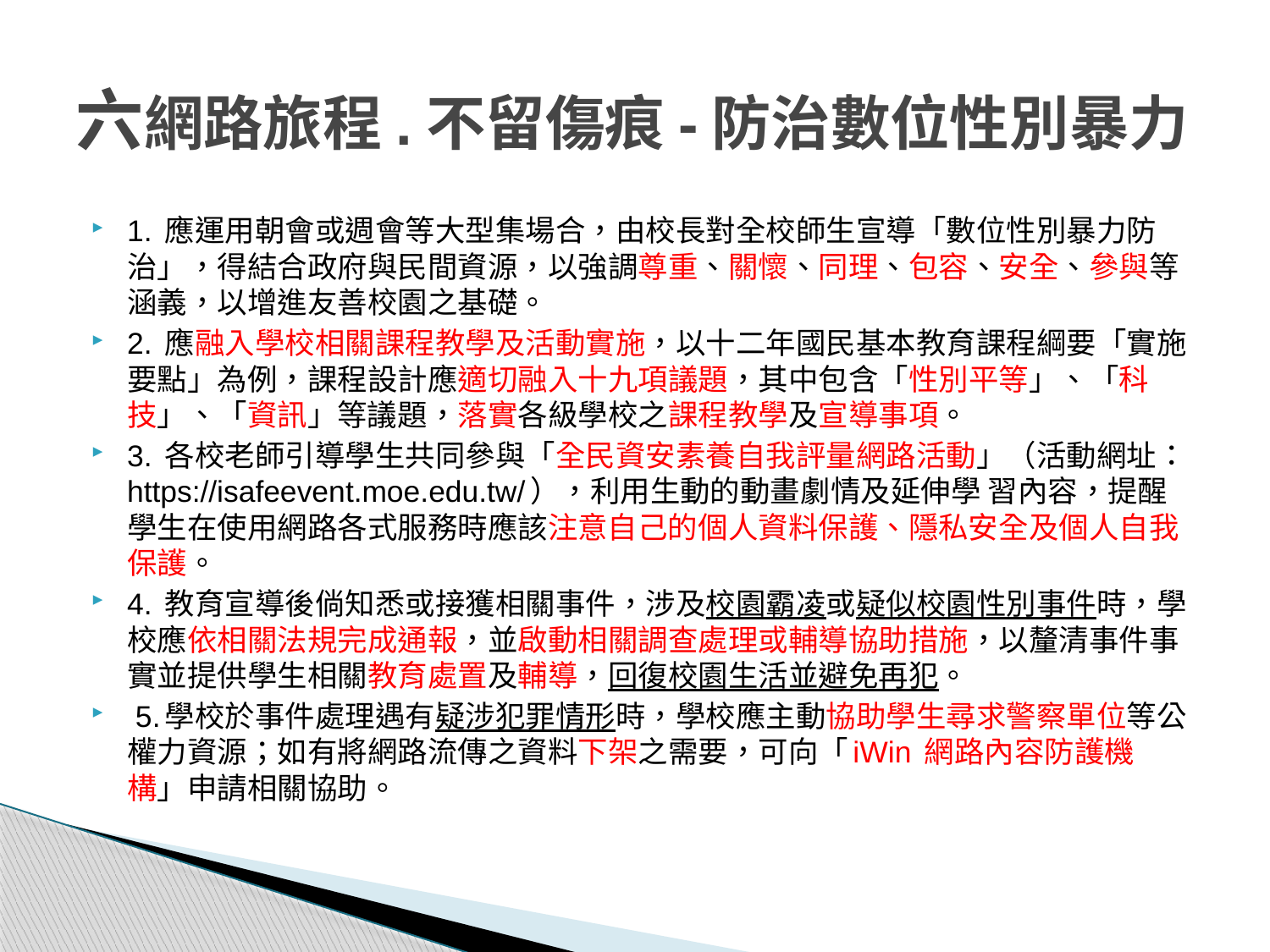

# 六網路旅程.不留傷痕-防治數位性別暴力
1. 應運用朝會或週會等大型集場合，由校長對全校師生宣導「數位性別暴力防治」，得結合政府與民間資源，以強調尊重、關懷、同理、包容、安全、參與等涵義，以增進友善校園之基礎。
2. 應融入學校相關課程教學及活動實施，以十二年國民基本教育課程綱要「實施要點」為例，課程設計應適切融入十九項議題，其中包含「性別平等」、「科技」、「資訊」等議題，落實各級學校之課程教學及宣導事項。
3. 各校老師引導學生共同參與「全民資安素養自我評量網路活動」（活動網址：https://isafeevent.moe.edu.tw/），利用生動的動畫劇情及延伸學 習內容，提醒學生在使用網路各式服務時應該注意自己的個人資料保護、隱私安全及個人自我保護。
4. 教育宣導後倘知悉或接獲相關事件，涉及校園霸凌或疑似校園性別事件時，學校應依相關法規完成通報，並啟動相關調查處理或輔導協助措施，以釐清事件事實並提供學生相關教育處置及輔導，回復校園生活並避免再犯。
 5.學校於事件處理遇有疑涉犯罪情形時，學校應主動協助學生尋求警察單位等公權力資源；如有將網路流傳之資料下架之需要，可向「iWin 網路內容防護機構」申請相關協助。